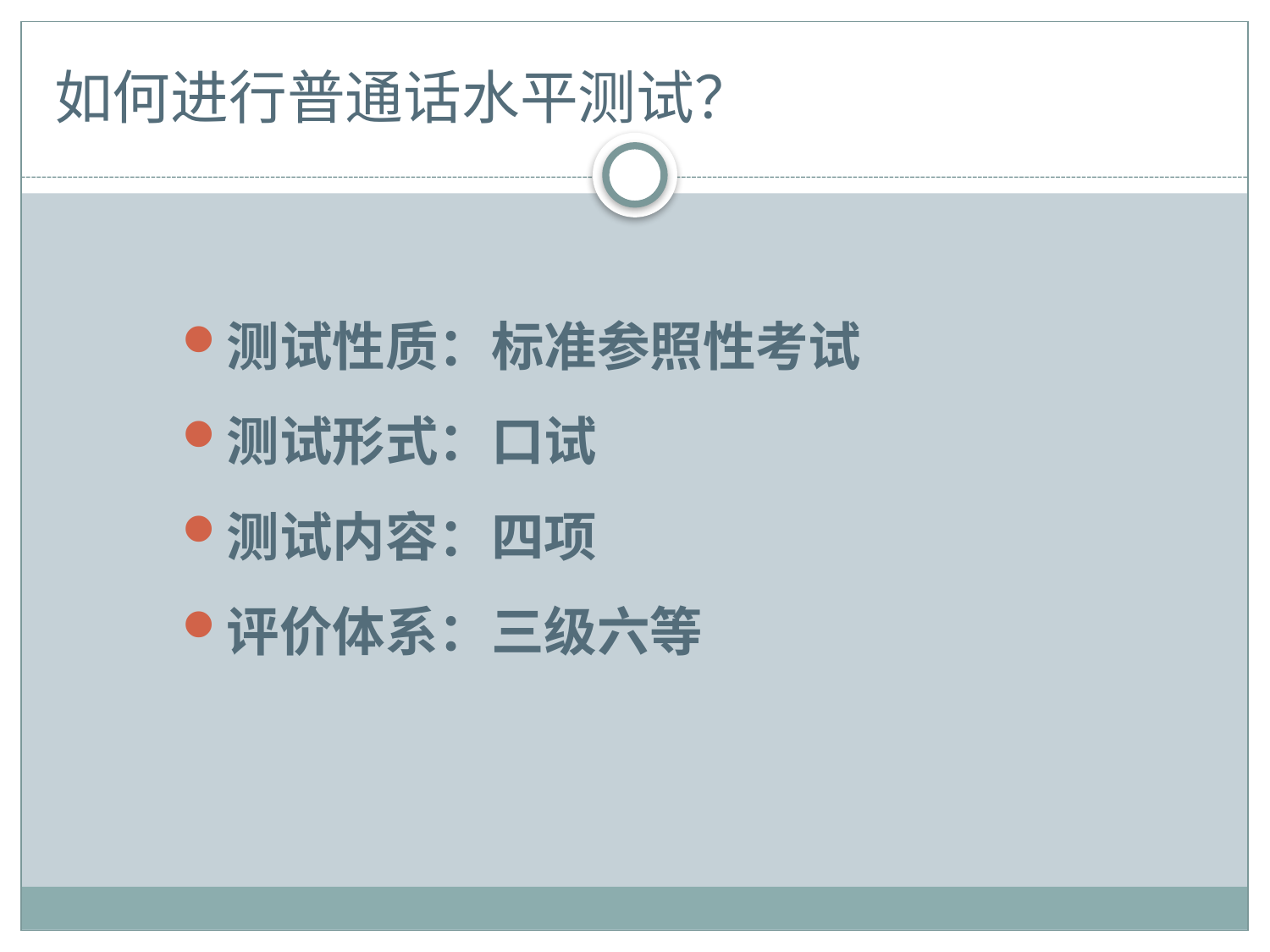

# 如何进行普通话水平测试？
测试性质：标准参照性考试
测试形式：口试
测试内容：四项
评价体系：三级六等